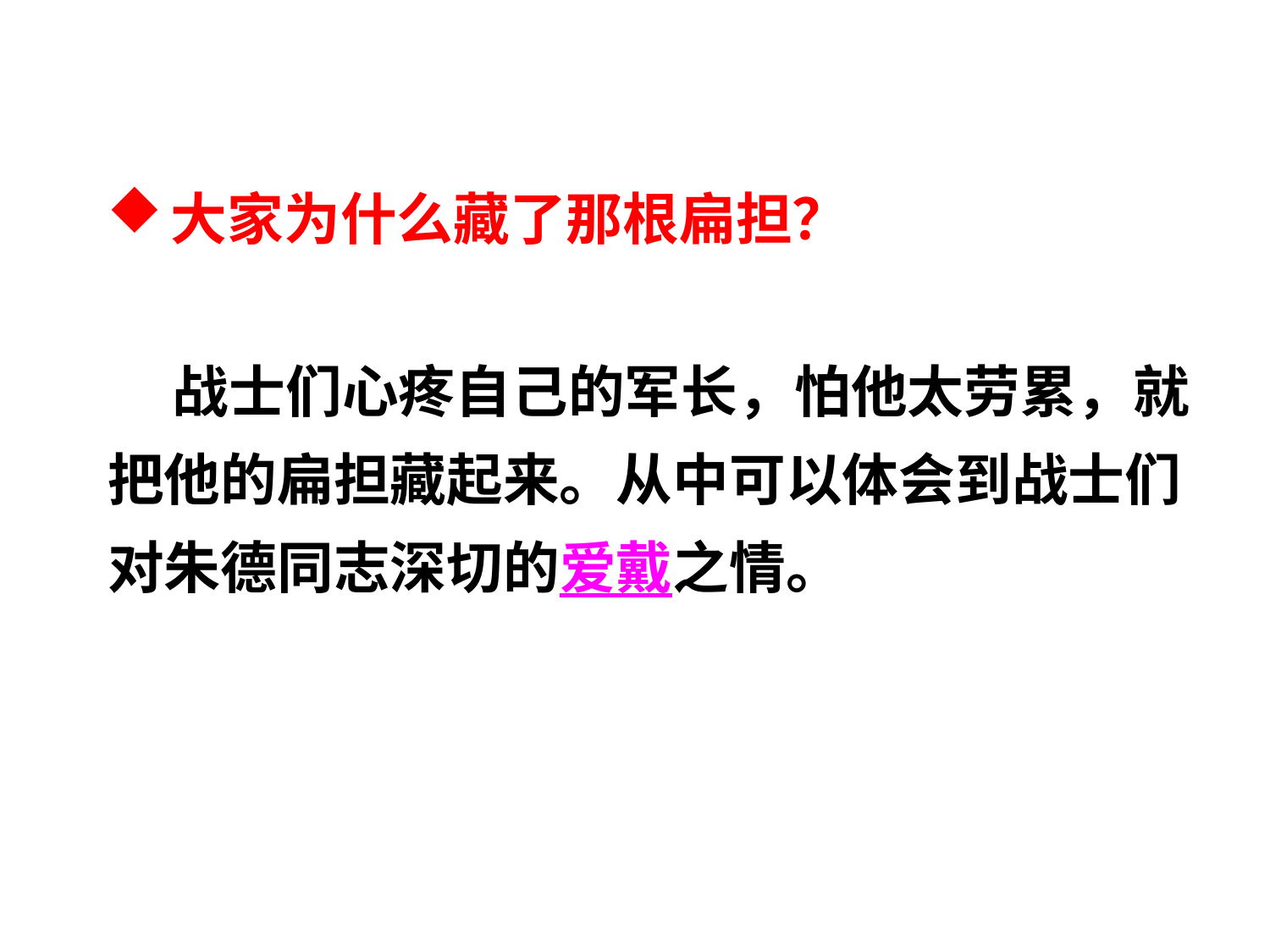

大家为什么藏了那根扁担？
    战士们心疼自己的军长，怕他太劳累，就把他的扁担藏起来。从中可以体会到战士们对朱德同志深切的爱戴之情。